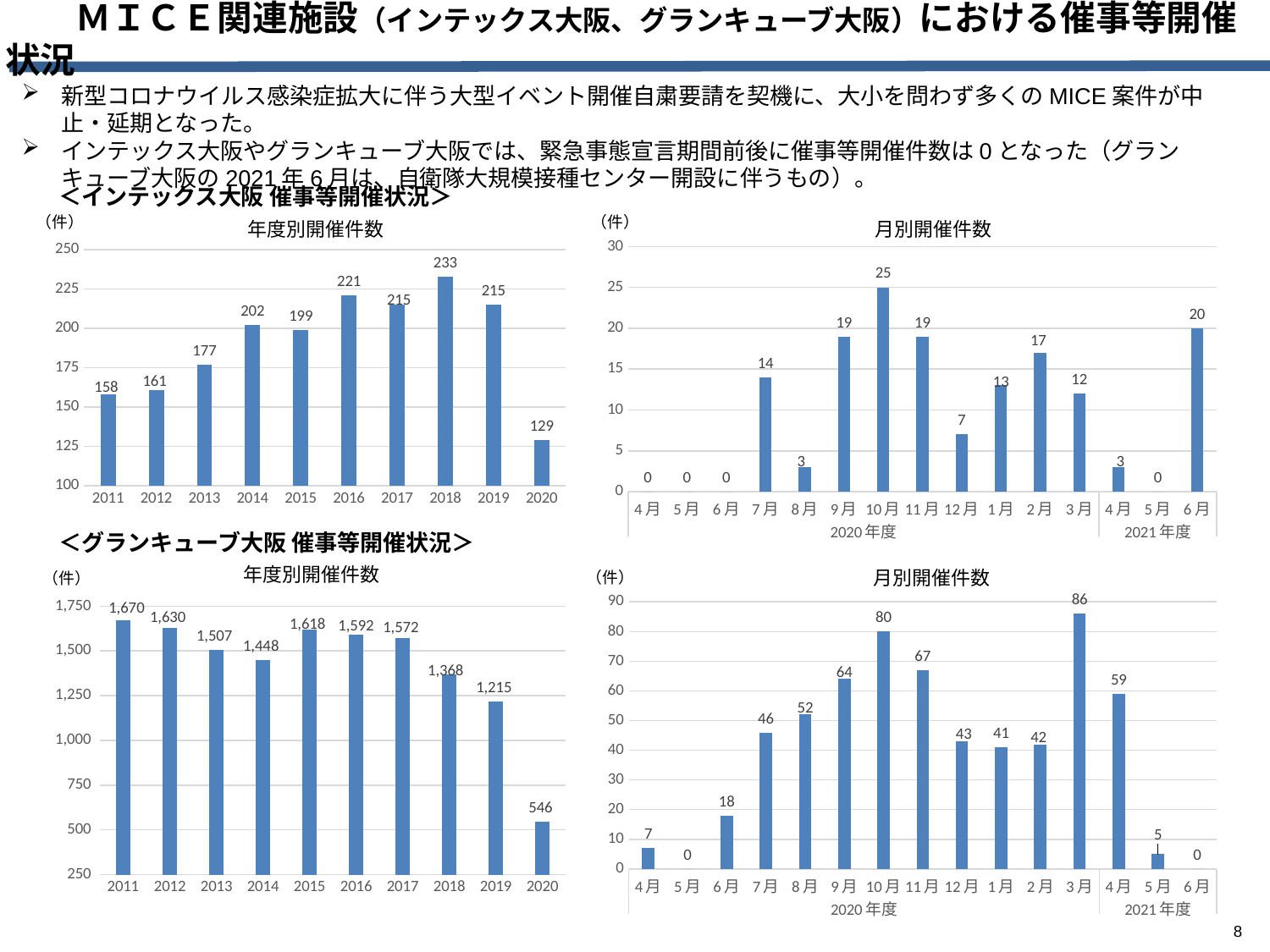

ＭＩＣＥ関連施設（インテックス大阪、グランキューブ大阪）における催事等開催状況
新型コロナウイルス感染症拡大に伴う大型イベント開催自粛要請を契機に、大小を問わず多くのMICE案件が中止・延期となった。
インテックス大阪やグランキューブ大阪では、緊急事態宣言期間前後に催事等開催件数は0となった（グランキューブ大阪の2021年6月は、自衛隊大規模接種センター開設に伴うもの）。
＜インテックス大阪 催事等開催状況＞
（件）
（件）
年度別開催件数
月別開催件数

### Chart

| Category | 月別 |
|---|---|
| 4月 | 0.0 |
| 5月 | 0.0 |
| 6月 | 0.0 |
| 7月 | 14.0 |
| 8月 | 3.0 |
| 9月 | 19.0 |
| 10月 | 25.0 |
| 11月 | 19.0 |
| 12月 | 7.0 |
| 1月 | 13.0 |
| 2月 | 17.0 |
| 3月 | 12.0 |
| 4月 | 3.0 |
| 5月 | 0.0 |
| 6月 | 20.0 |

### Chart

| Category | 年度別 |
|---|---|
| 2011 | 158.0 |
| 2012 | 161.0 |
| 2013 | 177.0 |
| 2014 | 202.0 |
| 2015 | 199.0 |
| 2016 | 221.0 |
| 2017 | 215.0 |
| 2018 | 233.0 |
| 2019 | 215.0 |
| 2020 | 129.0 |
＜グランキューブ大阪 催事等開催状況＞
年度別開催件数
月別開催件数
（件）
（件）

### Chart

| Category | 月別 |
|---|---|
| 4月 | 7.0 |
| 5月 | 0.0 |
| 6月 | 18.0 |
| 7月 | 46.0 |
| 8月 | 52.0 |
| 9月 | 64.0 |
| 10月 | 80.0 |
| 11月 | 67.0 |
| 12月 | 43.0 |
| 1月 | 41.0 |
| 2月 | 42.0 |
| 3月 | 86.0 |
| 4月 | 59.0 |
| 5月 | 5.0 |
| 6月 | 0.0 |

### Chart

| Category | 年度別 |
|---|---|
| 2011 | 1670.0 |
| 2012 | 1630.0 |
| 2013 | 1507.0 |
| 2014 | 1448.0 |
| 2015 | 1618.0 |
| 2016 | 1592.0 |
| 2017 | 1572.0 |
| 2018 | 1368.0 |
| 2019 | 1215.0 |
| 2020 | 546.0 |
8